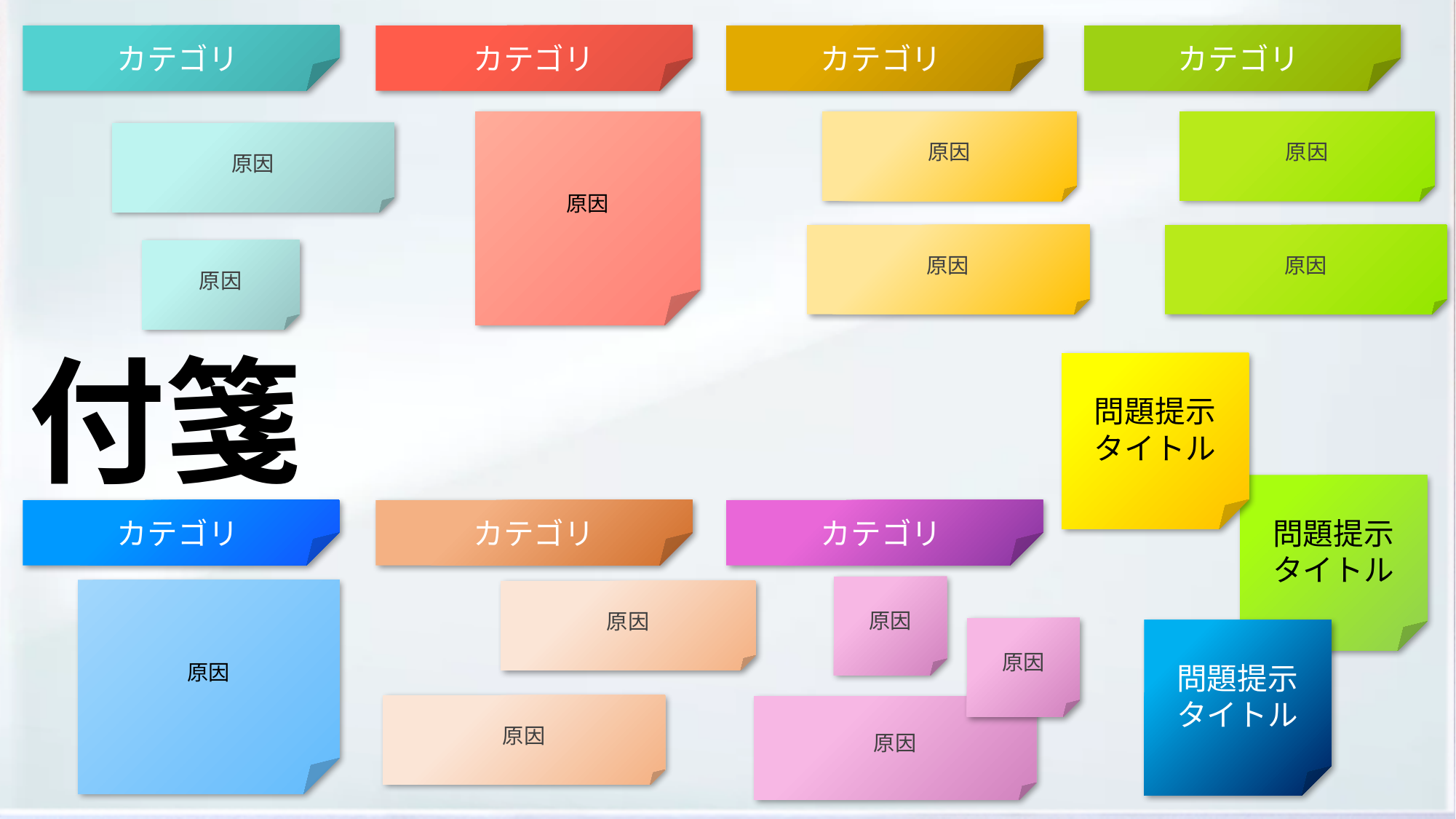

カテゴリ
カテゴリ
カテゴリ
カテゴリ
原因
原因
原因
原因
原因
原因
原因
付箋
問題提示
タイトル
問題提示
タイトル
カテゴリ
カテゴリ
カテゴリ
原因
原因
原因
原因
問題提示
タイトル
原因
原因